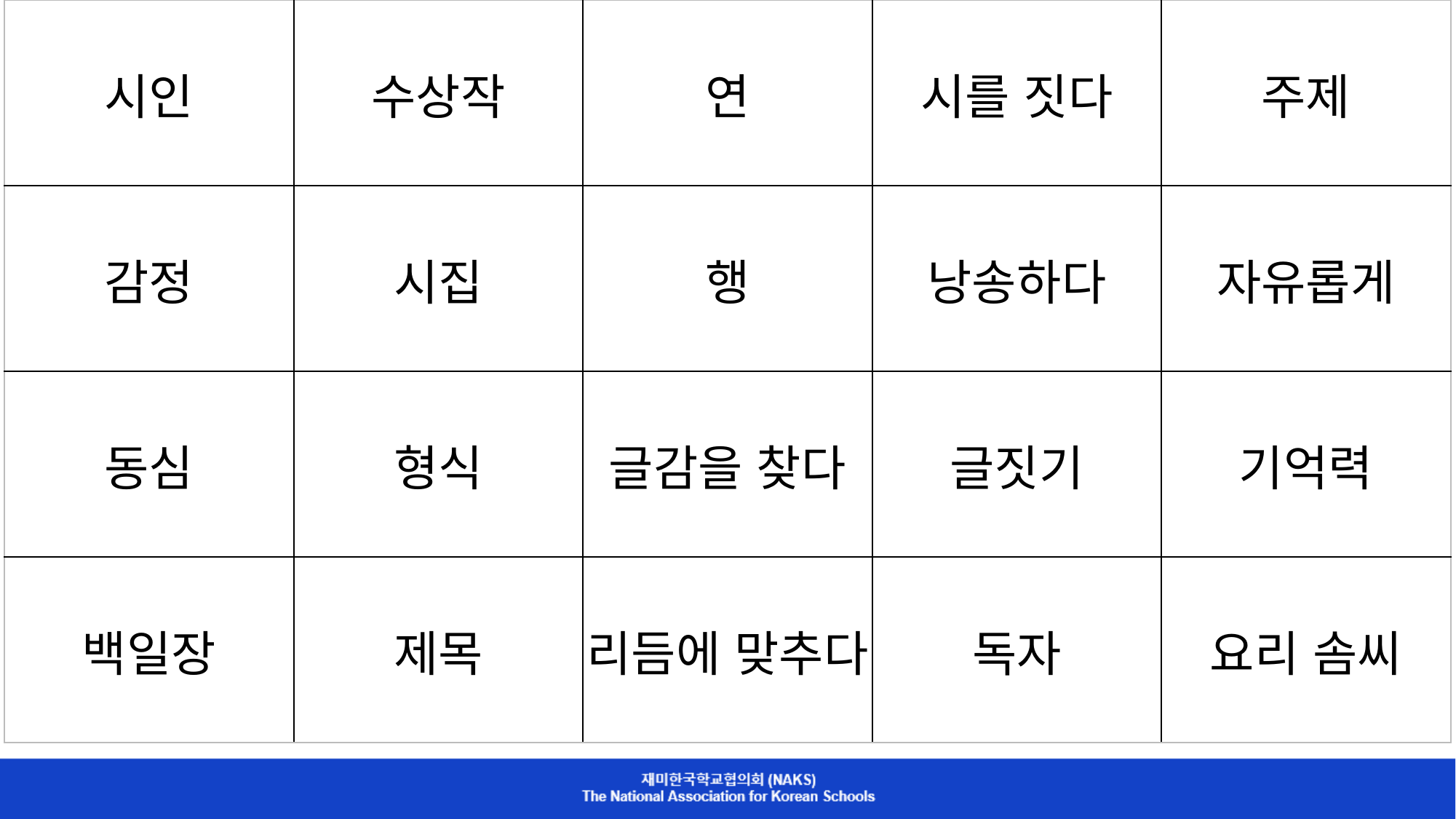

| 시인 | 수상작 | 연 | 시를 짓다 | 주제 |
| --- | --- | --- | --- | --- |
| 감정 | 시집 | 행 | 낭송하다 | 자유롭게 |
| 동심 | 형식 | 글감을 찾다 | 글짓기 | 기억력 |
| 백일장 | 제목 | 리듬에 맞추다 | 독자 | 요리 솜씨 |